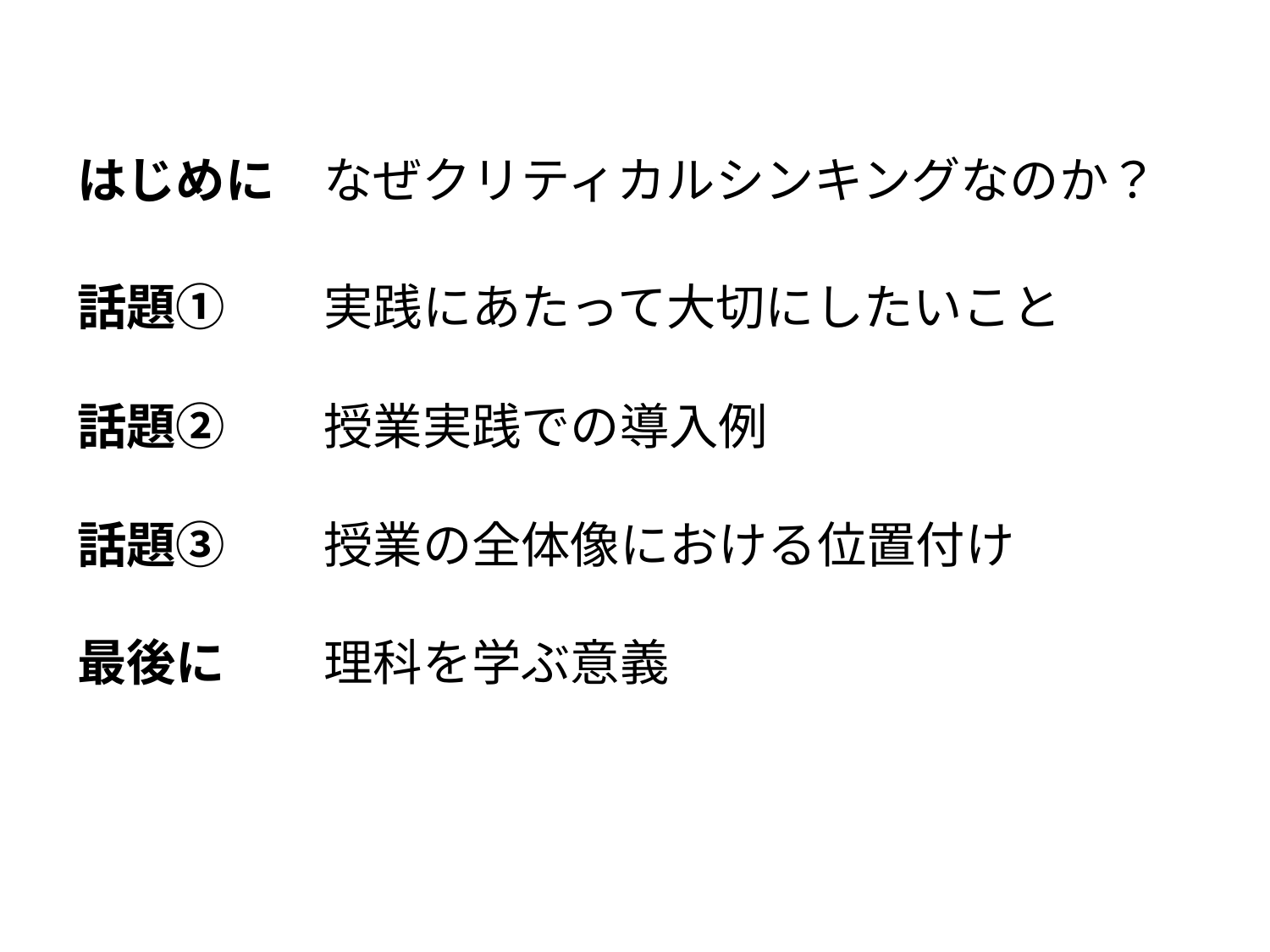

はじめに　なぜクリティカルシンキングなのか？

話題①　　実践にあたって大切にしたいこと

話題②　　授業実践での導入例

話題③　　授業の全体像における位置付け

最後に　　理科を学ぶ意義